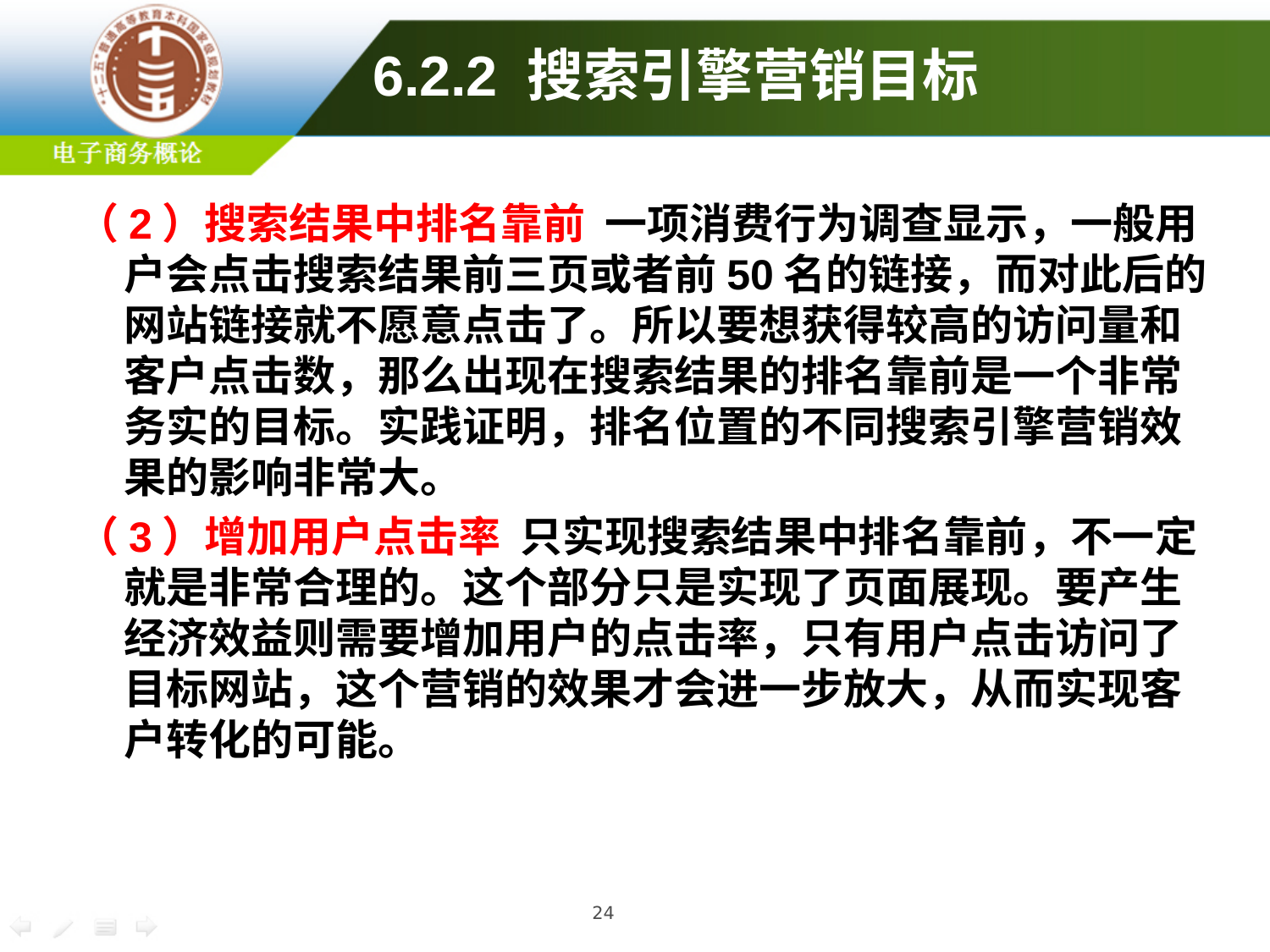

# 6.2.2 搜索引擎营销目标
（2）搜索结果中排名靠前  一项消费行为调查显示，一般用户会点击搜索结果前三页或者前50名的链接，而对此后的网站链接就不愿意点击了。所以要想获得较高的访问量和客户点击数，那么出现在搜索结果的排名靠前是一个非常务实的目标。实践证明，排名位置的不同搜索引擎营销效果的影响非常大。
（3）增加用户点击率  只实现搜索结果中排名靠前，不一定就是非常合理的。这个部分只是实现了页面展现。要产生经济效益则需要增加用户的点击率，只有用户点击访问了目标网站，这个营销的效果才会进一步放大，从而实现客户转化的可能。
24